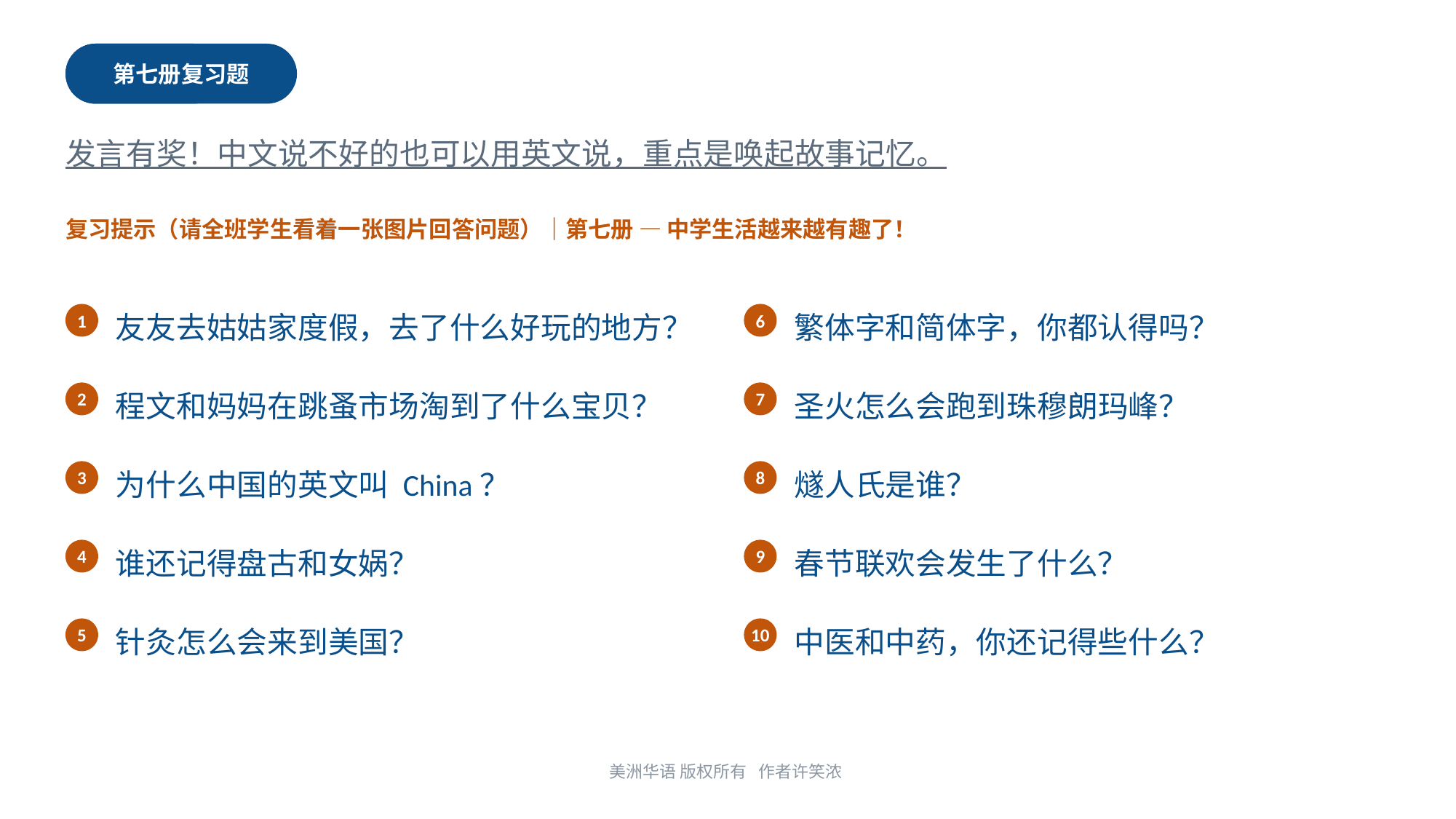

第七册复习题
第八册
发言有奖！中文说不好的也可以用英文说，重点是唤起故事记忆。
复习提示（请全班学生看着一张图片回答问题）｜第七册 — 中学生活越来越有趣了！
1
6
友友去姑姑家度假，去了什么好玩的地方？
繁体字和简体字，你都认得吗？
2
7
程文和妈妈在跳蚤市场淘到了什么宝贝？
圣火怎么会跑到珠穆朗玛峰？
3
8
为什么中国的英文叫 China？
燧人氏是谁？
4
9
谁还记得盘古和女娲？
春节联欢会发生了什么？
5
10
针灸怎么会来到美国？
中医和中药，你还记得些什么？
美洲华语 版权所有   作者许笑浓